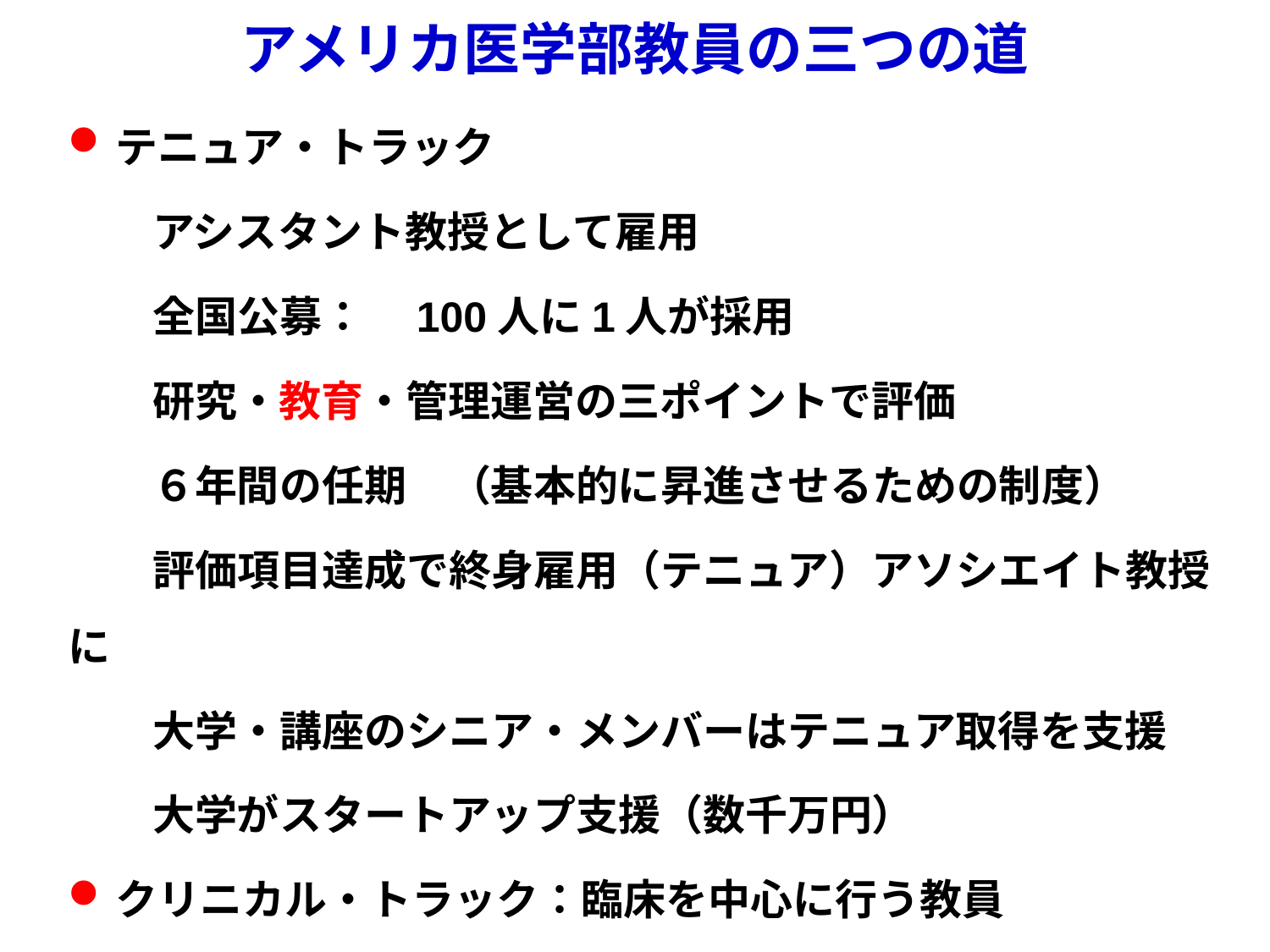

アメリカ医学部教員の三つの道
テニュア・トラック
　　アシスタント教授として雇用
　　全国公募：　100人に1人が採用
　　研究・教育・管理運営の三ポイントで評価
　　６年間の任期　（基本的に昇進させるための制度）
　　評価項目達成で終身雇用（テニュア）アソシエイト教授に
　　大学・講座のシニア・メンバーはテニュア取得を支援
　　大学がスタートアップ支援（数千万円）
クリニカル・トラック：臨床を中心に行う教員
リサーチ・トラック：　研究を中心に行う教員